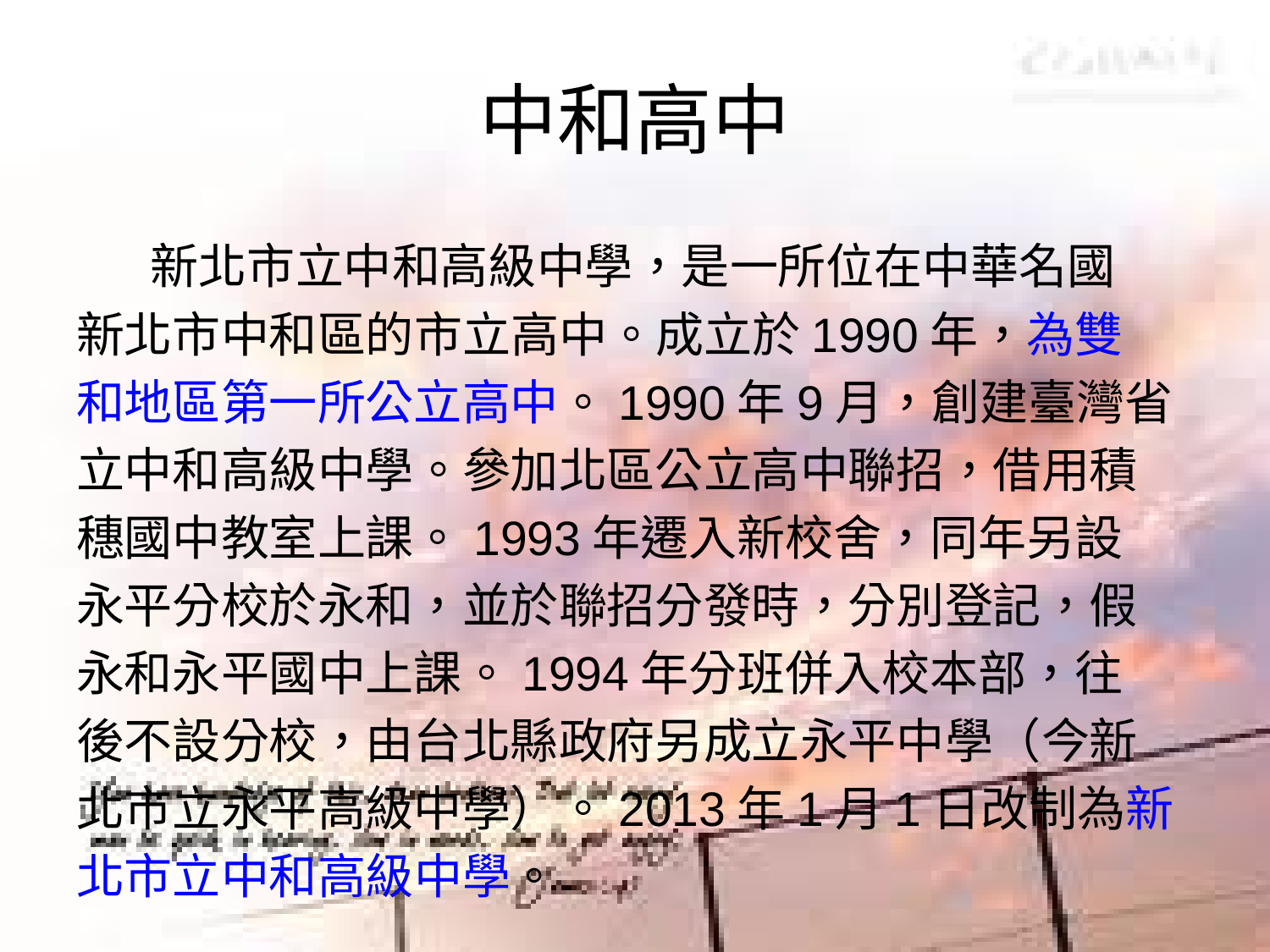

# 中和高中
     新北市立中和高級中學，是一所位在中華名國
新北市中和區的市立高中。成立於1990年，為雙
和地區第一所公立高中。1990年9月，創建臺灣省
立中和高級中學。參加北區公立高中聯招，借用積
穗國中教室上課。1993年遷入新校舍，同年另設
永平分校於永和，並於聯招分發時，分別登記，假
永和永平國中上課。1994年分班併入校本部，往
後不設分校，由台北縣政府另成立永平中學（今新
北市立永平高級中學）。2013年1月1日改制為新
北市立中和高級中學。